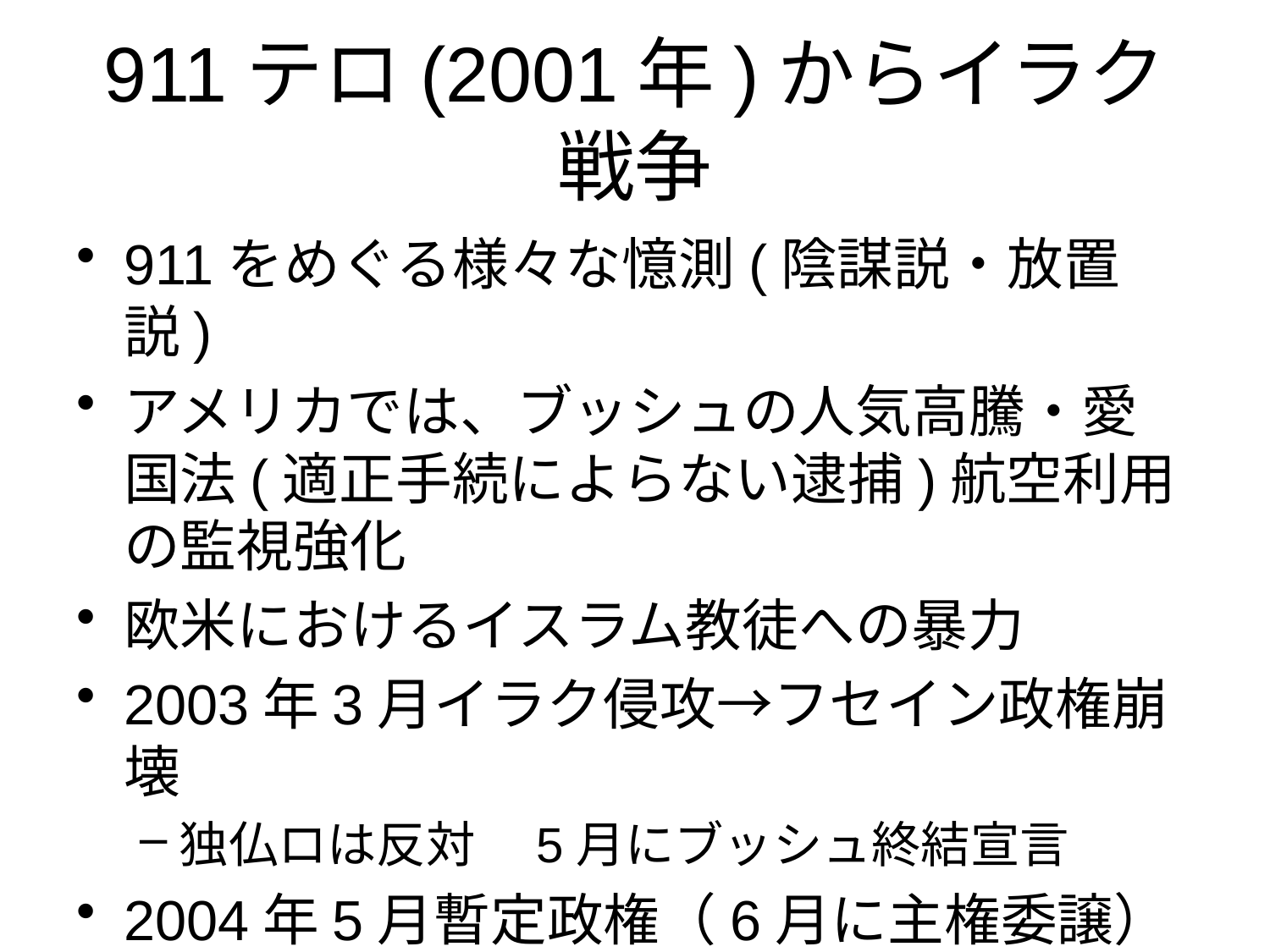

# 911テロ(2001年)からイラク戦争
911をめぐる様々な憶測(陰謀説・放置説)
アメリカでは、ブッシュの人気高騰・愛国法(適正手続によらない逮捕)航空利用の監視強化
欧米におけるイスラム教徒への暴力
2003年3月イラク侵攻→フセイン政権崩壊
独仏ロは反対　5月にブッシュ終結宣言
2004年5月暫定政権（6月に主権委譲）
反米抵抗運動とその掃討活動で泥沼化
2009年米軍撤退開始